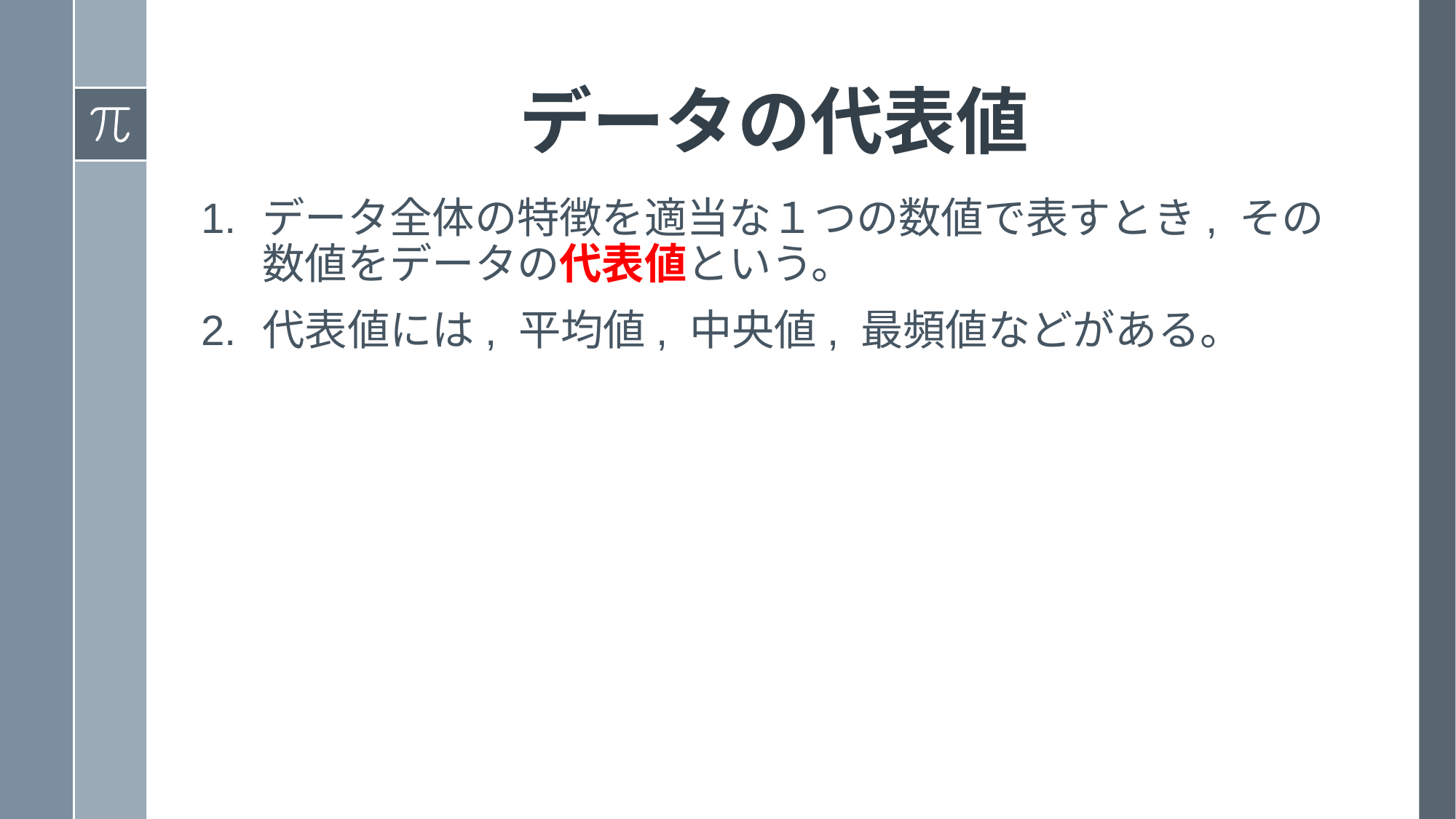

# データの代表値
データ全体の特徴を適当な１つの数値で表すとき, その数値をデータの代表値という。
代表値には, 平均値, 中央値, 最頻値などがある。